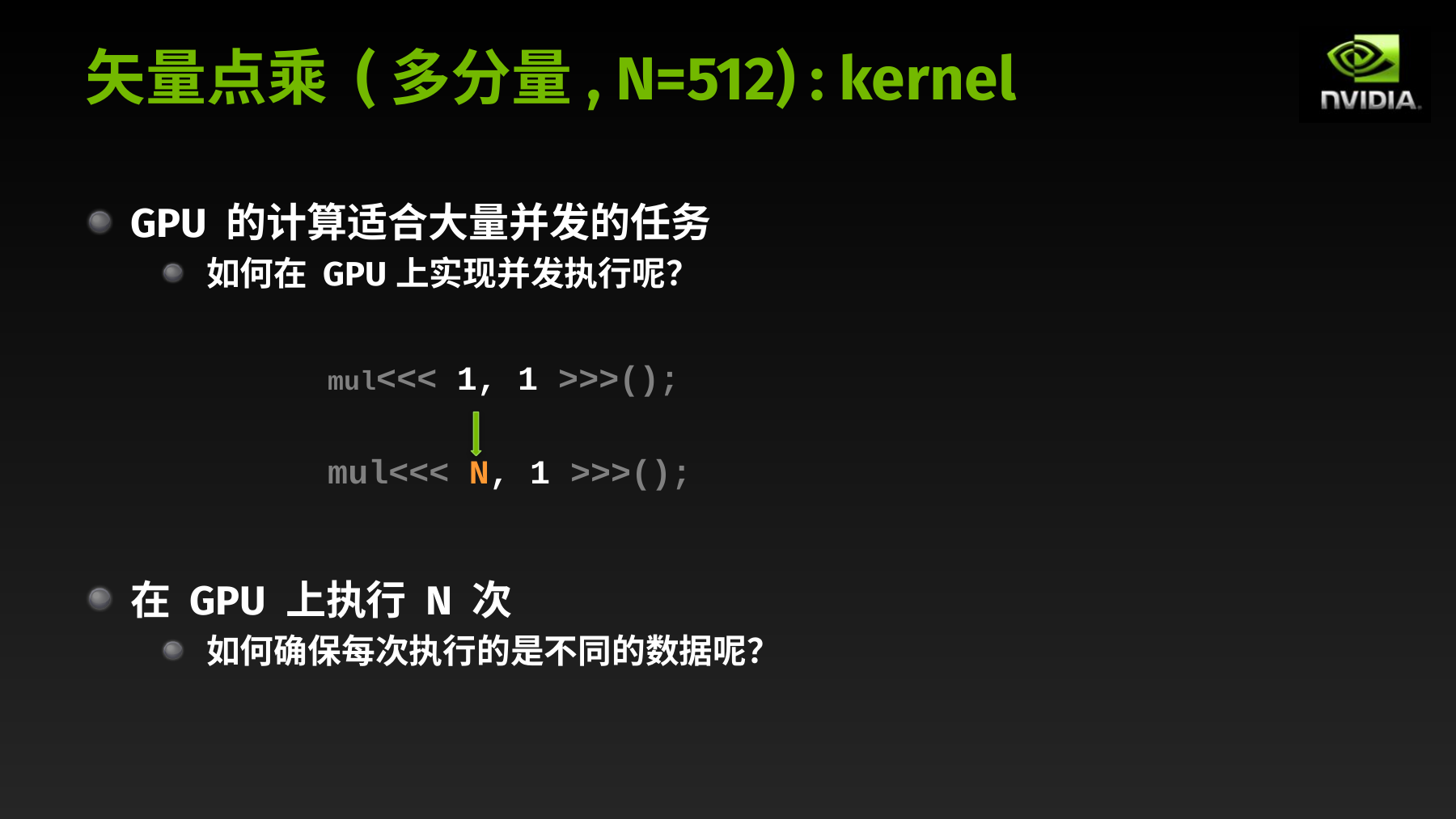

# 矢量点乘 (多分量, N=512) : kernel
GPU 的计算适合大量并发的任务
如何在 GPU上实现并发执行呢？

		mul<<< 1, 1 >>>();

		mul<<< N, 1 >>>();

在 GPU 上执行 N 次
如何确保每次执行的是不同的数据呢？